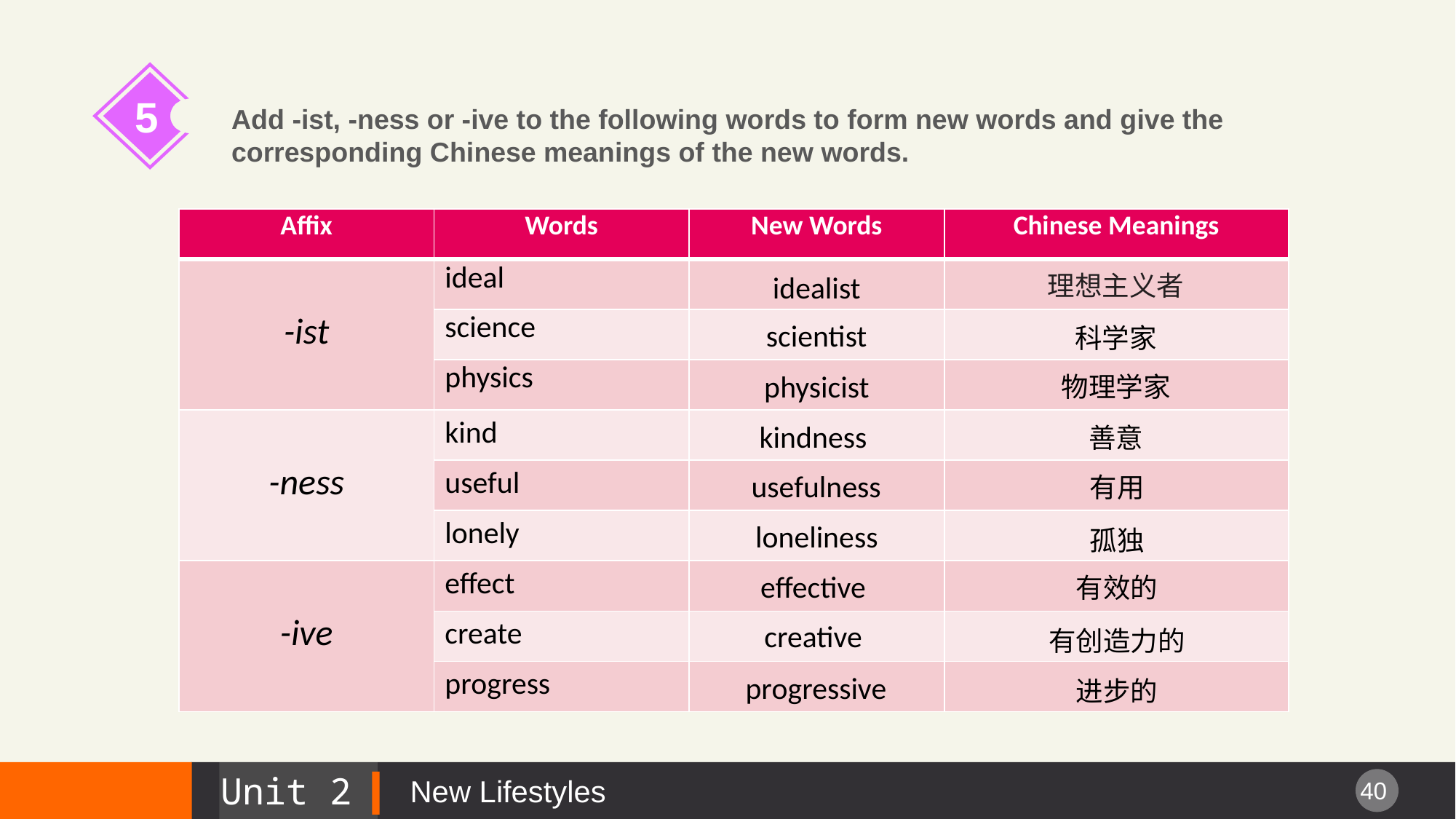

5
Add -ist, -ness or -ive to the following words to form new words and give the
corresponding Chinese meanings of the new words.
| Affix | Words | New Words | Chinese Meanings |
| --- | --- | --- | --- |
| -ist | ideal |  |  |
|  | science |  |  |
|  | physics |  |  |
| -ness | kind |  |  |
|  | useful |  |  |
|  | lonely |  |  |
| -ive | effect |  |  |
|  | create |  |  |
|  | progress |  |  |
idealist
理想主义者
scientist
科学家
物理学家
physicist
kindness
善意
有用
usefulness
loneliness
孤独
effective
有效的
creative
有创造力的
progressive
进步的